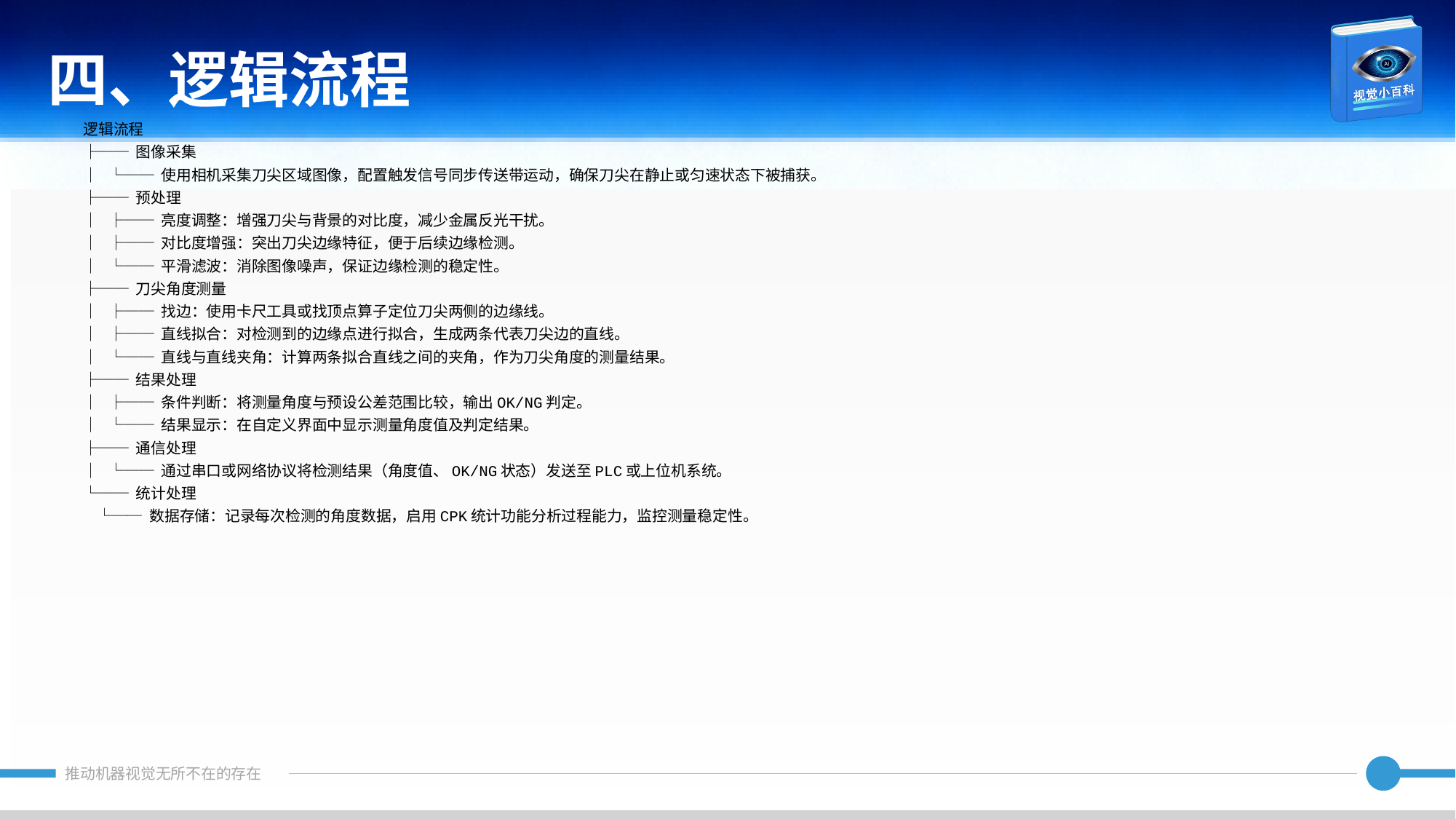

四、逻辑流程

逻辑流程
├── 图像采集
│   └── 使用相机采集刀尖区域图像，配置触发信号同步传送带运动，确保刀尖在静止或匀速状态下被捕获。
├── 预处理
│   ├── 亮度调整：增强刀尖与背景的对比度，减少金属反光干扰。
│   ├── 对比度增强：突出刀尖边缘特征，便于后续边缘检测。
│   └── 平滑滤波：消除图像噪声，保证边缘检测的稳定性。
├── 刀尖角度测量
│   ├── 找边：使用卡尺工具或找顶点算子定位刀尖两侧的边缘线。
│   ├── 直线拟合：对检测到的边缘点进行拟合，生成两条代表刀尖边的直线。
│   └── 直线与直线夹角：计算两条拟合直线之间的夹角，作为刀尖角度的测量结果。
├── 结果处理
│   ├── 条件判断：将测量角度与预设公差范围比较，输出OK/NG判定。
│   └── 结果显示：在自定义界面中显示测量角度值及判定结果。
├── 通信处理
│   └── 通过串口或网络协议将检测结果（角度值、OK/NG状态）发送至PLC或上位机系统。
└── 统计处理
    └── 数据存储：记录每次检测的角度数据，启用CPK统计功能分析过程能力，监控测量稳定性。
8